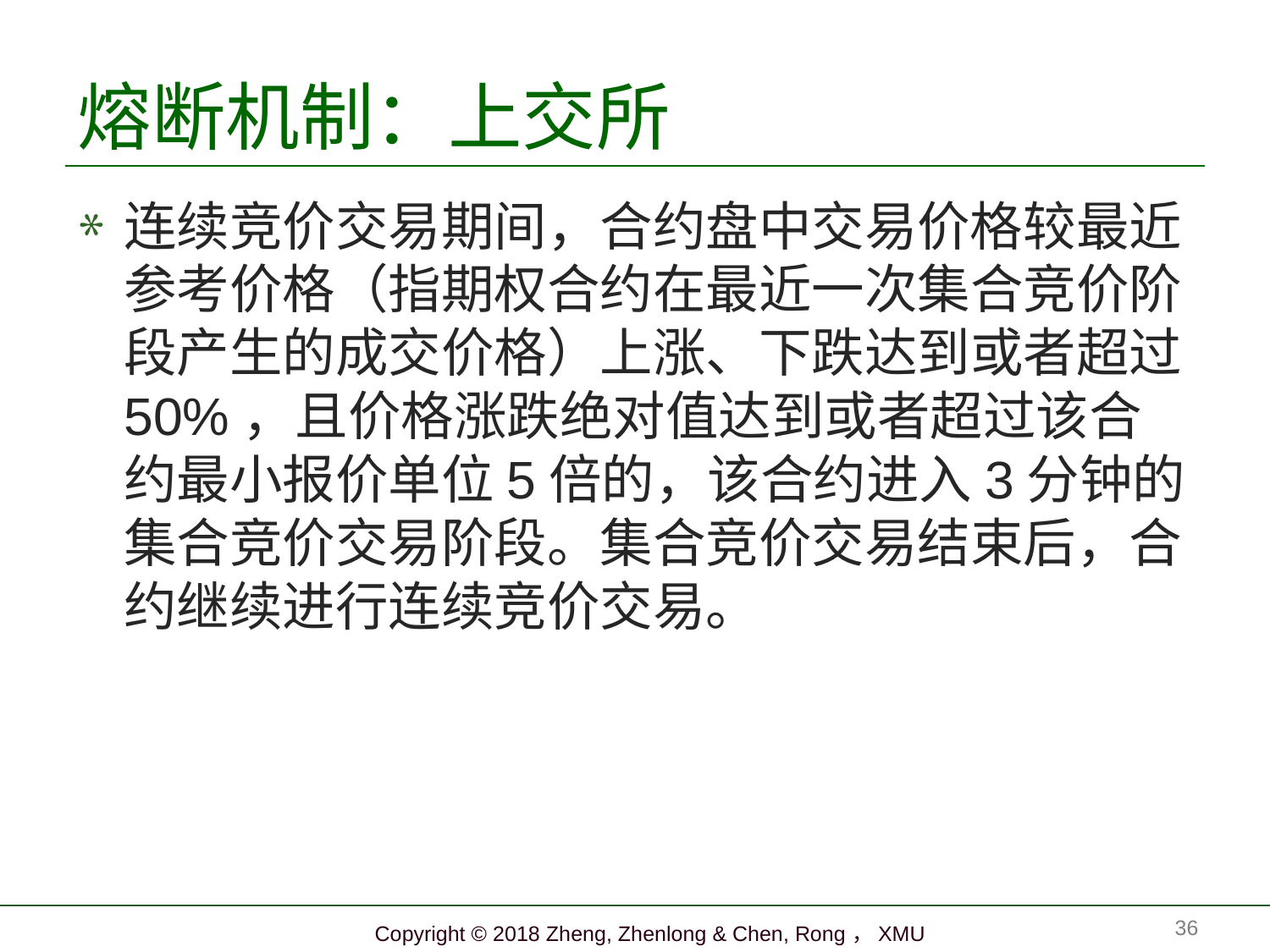

# 熔断机制：上交所
连续竞价交易期间，合约盘中交易价格较最近参考价格（指期权合约在最近一次集合竞价阶段产生的成交价格）上涨、下跌达到或者超过50%，且价格涨跌绝对值达到或者超过该合约最小报价单位5倍的，该合约进入3分钟的集合竞价交易阶段。集合竞价交易结束后，合约继续进行连续竞价交易。
36